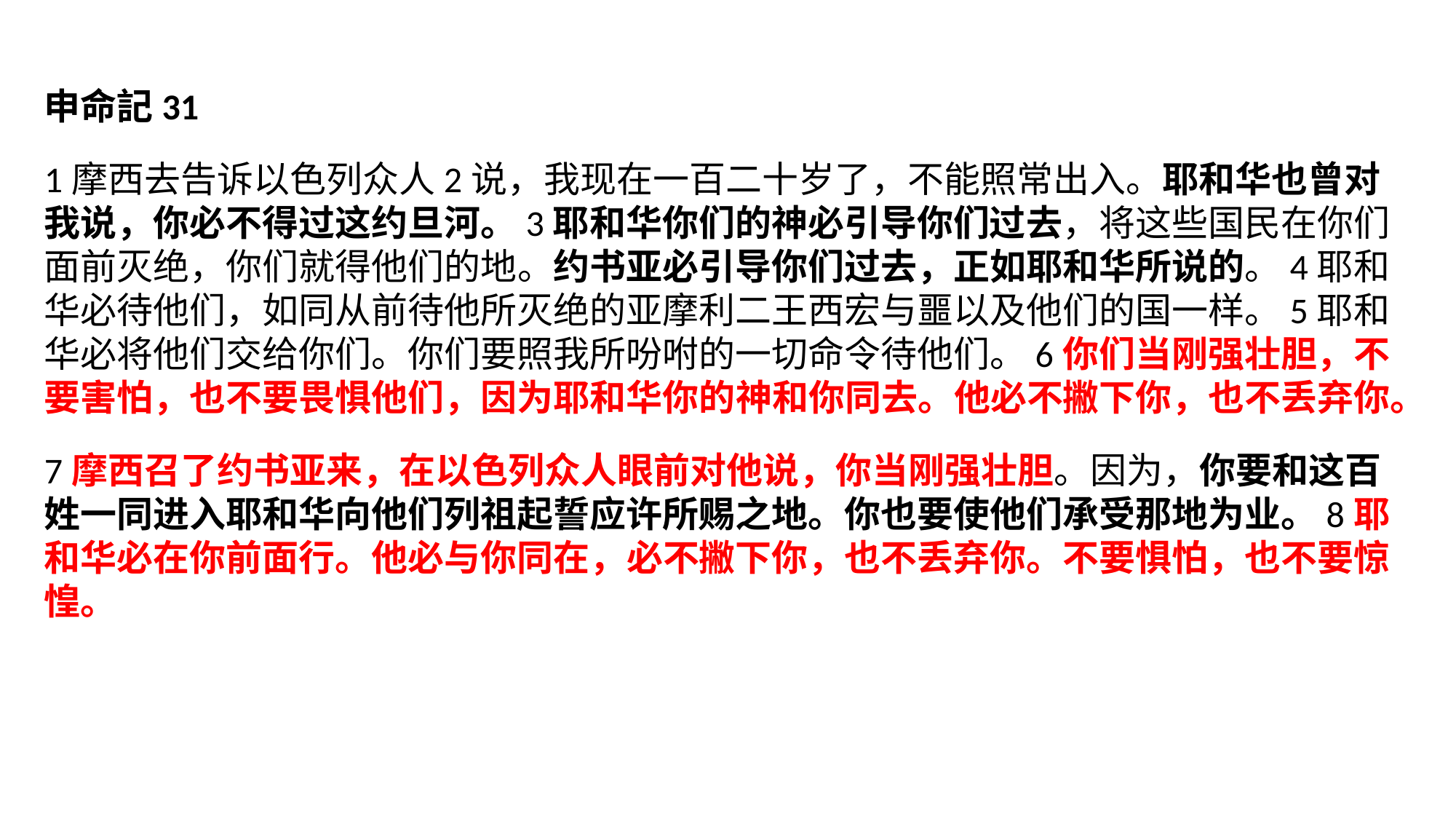

申命記31

1摩西去告诉以色列众人2说，我现在一百二十岁了，不能照常出入。耶和华也曾对我说，你必不得过这约旦河。3耶和华你们的神必引导你们过去，将这些国民在你们面前灭绝，你们就得他们的地。约书亚必引导你们过去，正如耶和华所说的。4耶和华必待他们，如同从前待他所灭绝的亚摩利二王西宏与噩以及他们的国一样。5耶和华必将他们交给你们。你们要照我所吩咐的一切命令待他们。6你们当刚强壮胆，不要害怕，也不要畏惧他们，因为耶和华你的神和你同去。他必不撇下你，也不丢弃你。

7摩西召了约书亚来，在以色列众人眼前对他说，你当刚强壮胆。因为，你要和这百姓一同进入耶和华向他们列祖起誓应许所赐之地。你也要使他们承受那地为业。8耶和华必在你前面行。他必与你同在，必不撇下你，也不丢弃你。不要惧怕，也不要惊惶。